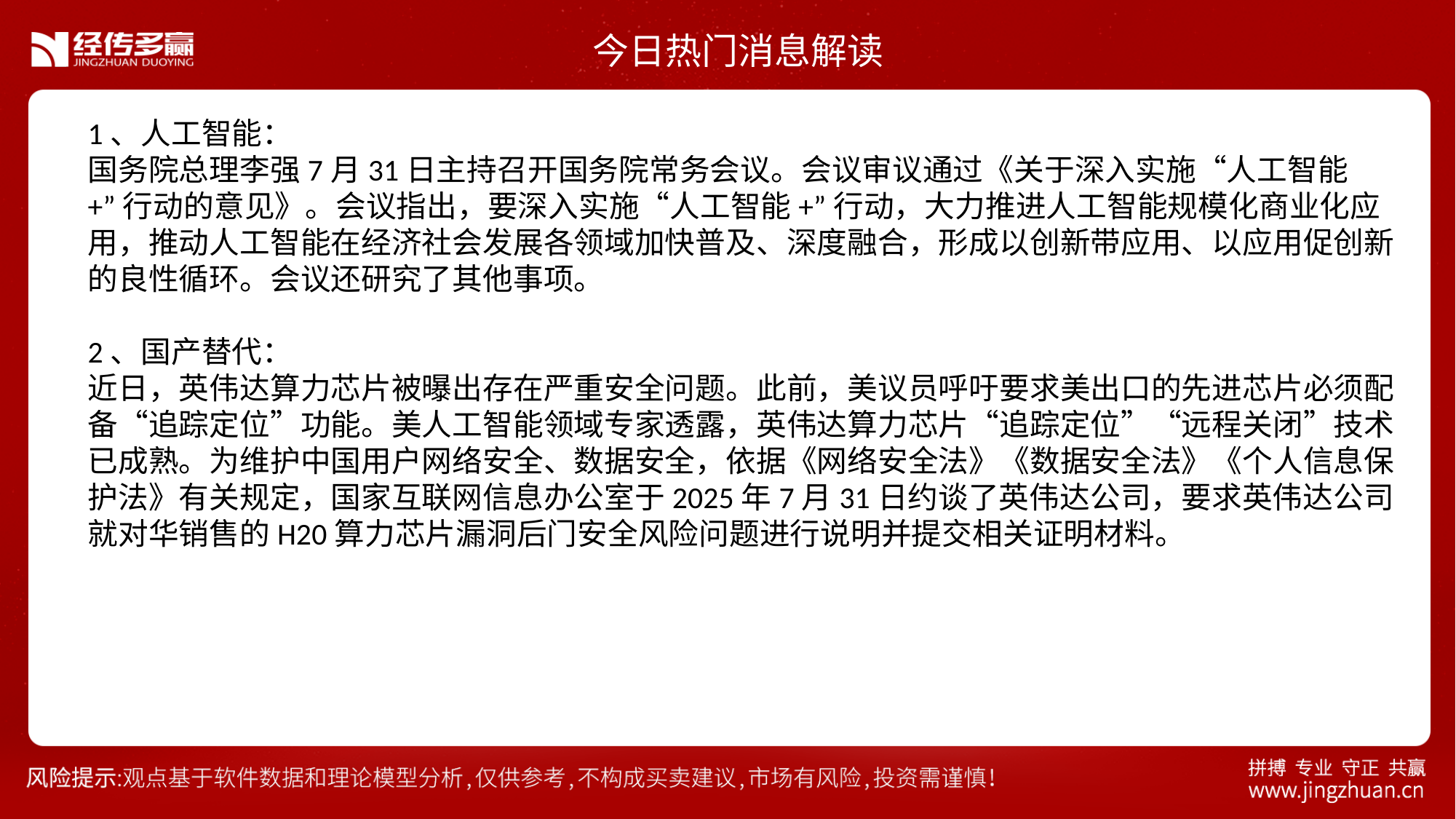

今日热门消息解读
1、人工智能：
国务院总理李强7月31日主持召开国务院常务会议。会议审议通过《关于深入实施“人工智能+”行动的意见》。会议指出，要深入实施“人工智能+”行动，大力推进人工智能规模化商业化应用，推动人工智能在经济社会发展各领域加快普及、深度融合，形成以创新带应用、以应用促创新的良性循环。会议还研究了其他事项。

2、国产替代：
近日，英伟达算力芯片被曝出存在严重安全问题。此前，美议员呼吁要求美出口的先进芯片必须配备“追踪定位”功能。美人工智能领域专家透露，英伟达算力芯片“追踪定位”“远程关闭”技术已成熟。为维护中国用户网络安全、数据安全，依据《网络安全法》《数据安全法》《个人信息保护法》有关规定，国家互联网信息办公室于2025年7月31日约谈了英伟达公司，要求英伟达公司就对华销售的H20算力芯片漏洞后门安全风险问题进行说明并提交相关证明材料。